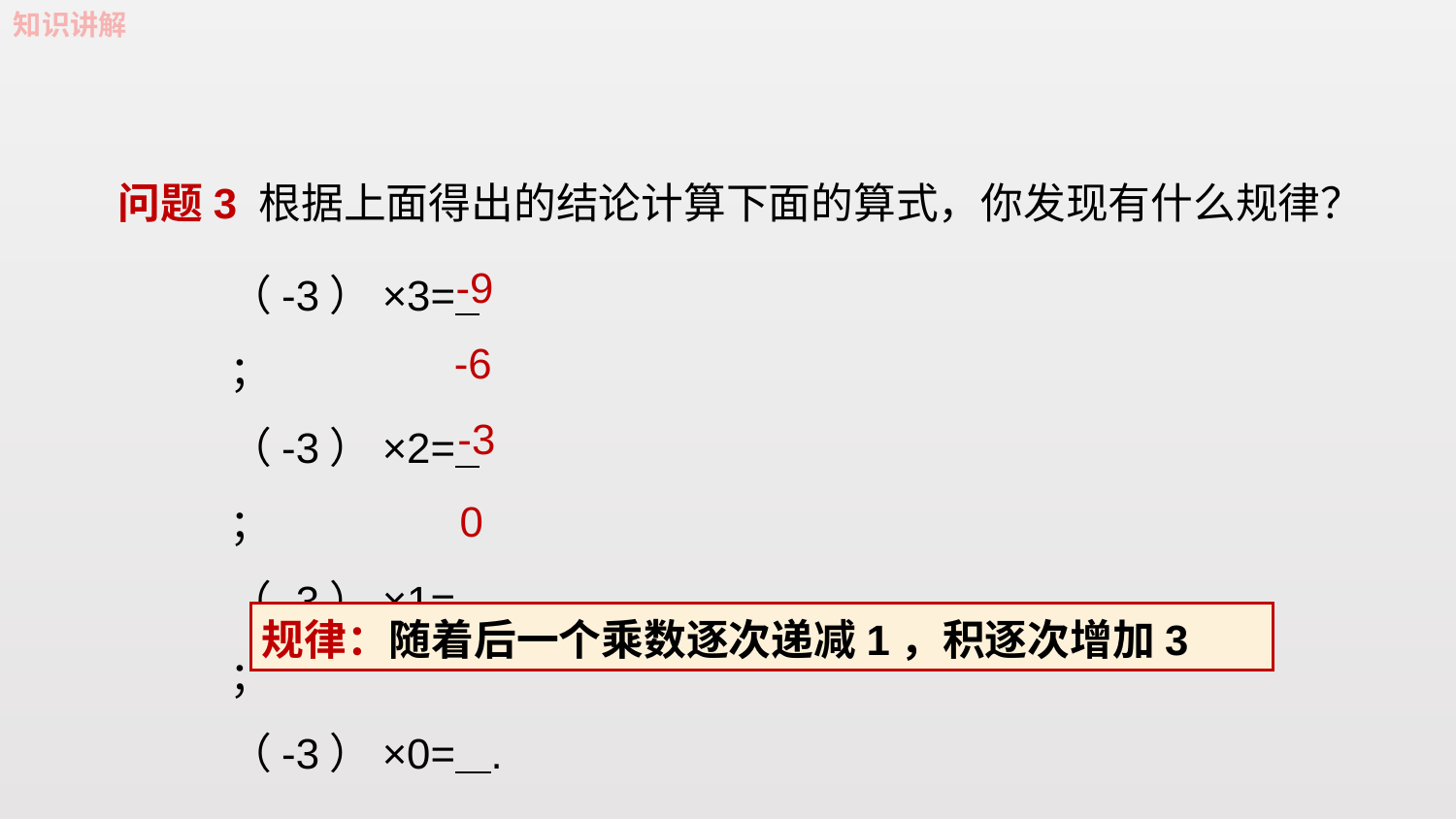

知识讲解
问题3 根据上面得出的结论计算下面的算式，你发现有什么规律？
-9
（-3）×3=   ；
（-3）×2=   ；
（-3）×1=   ；
（-3）×0=   .
-6
-3
0
规律：随着后一个乘数逐次递减1，积逐次增加3